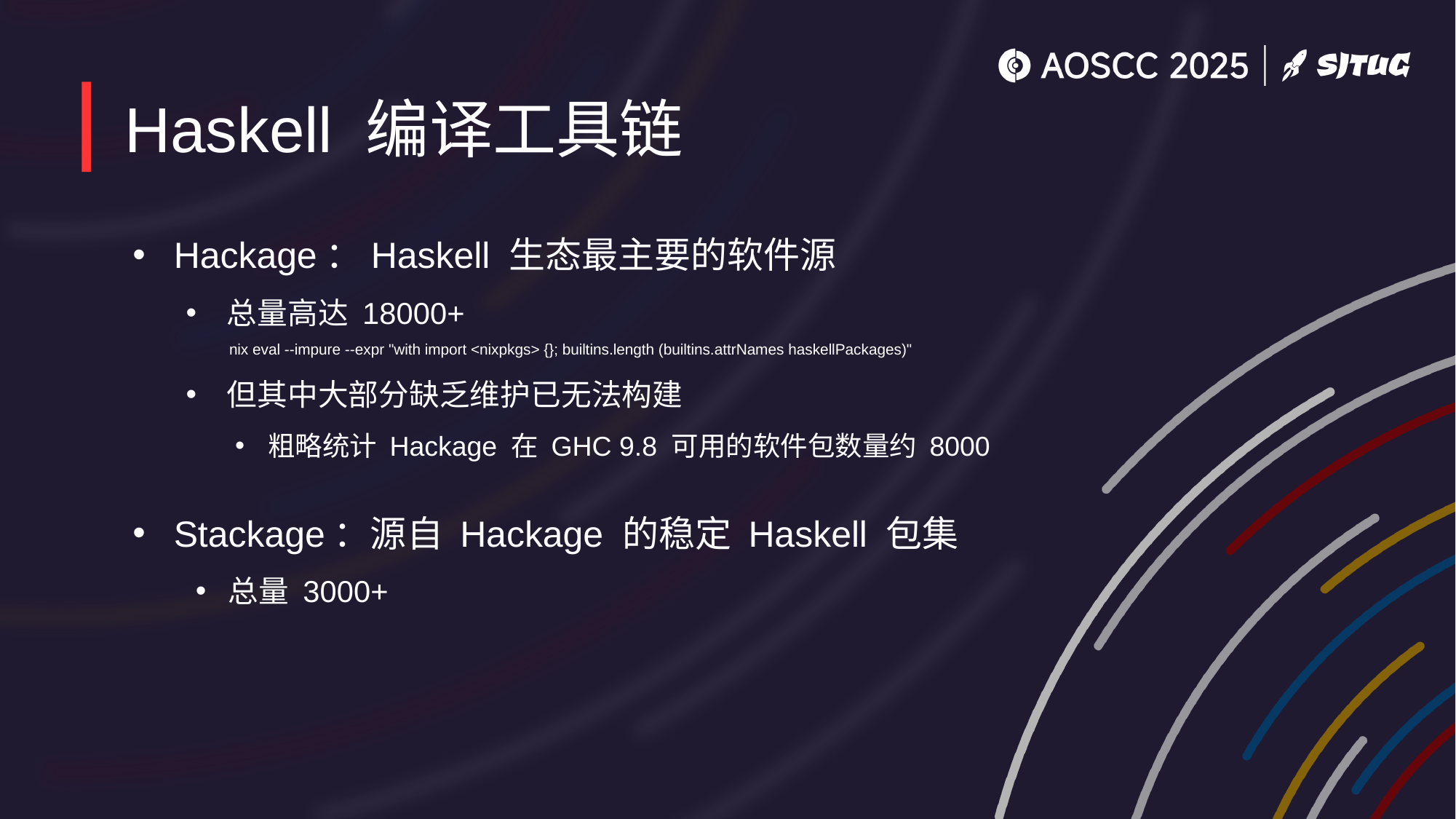

# Haskell 编译工具链
Hackage：Haskell 生态最主要的软件源
总量高达 18000+
          nix eval --impure --expr "with import <nixpkgs> {}; builtins.length (builtins.attrNames haskellPackages)"
但其中大部分缺乏维护已无法构建
粗略统计 Hackage 在 GHC 9.8 可用的软件包数量约 8000

Stackage：源自 Hackage 的稳定 Haskell 包集
总量 3000+